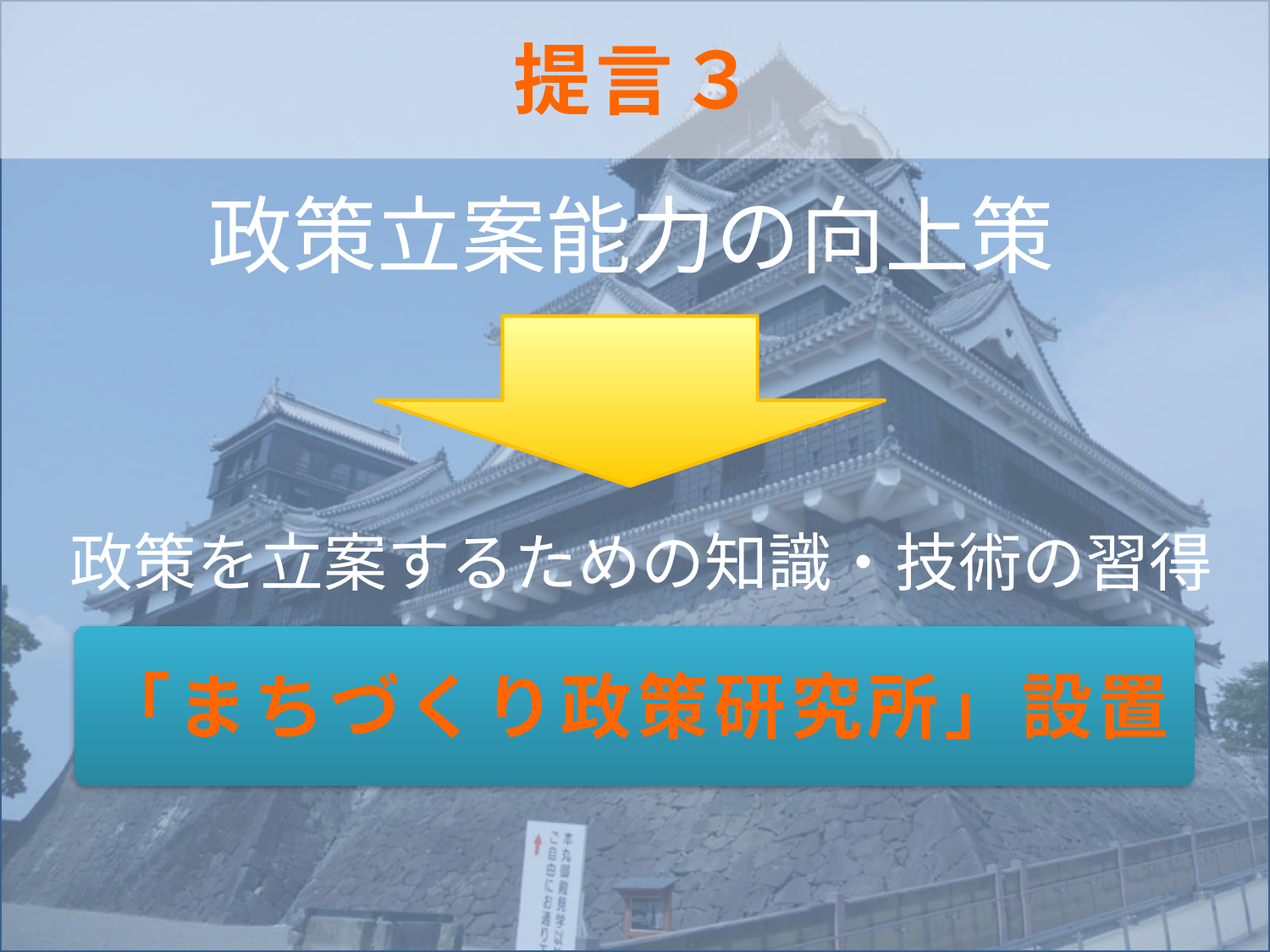

# 提言３

政策立案能力の向上策

政策を立案するための知識・技術の習得

「まちづくり政策研究所」設置